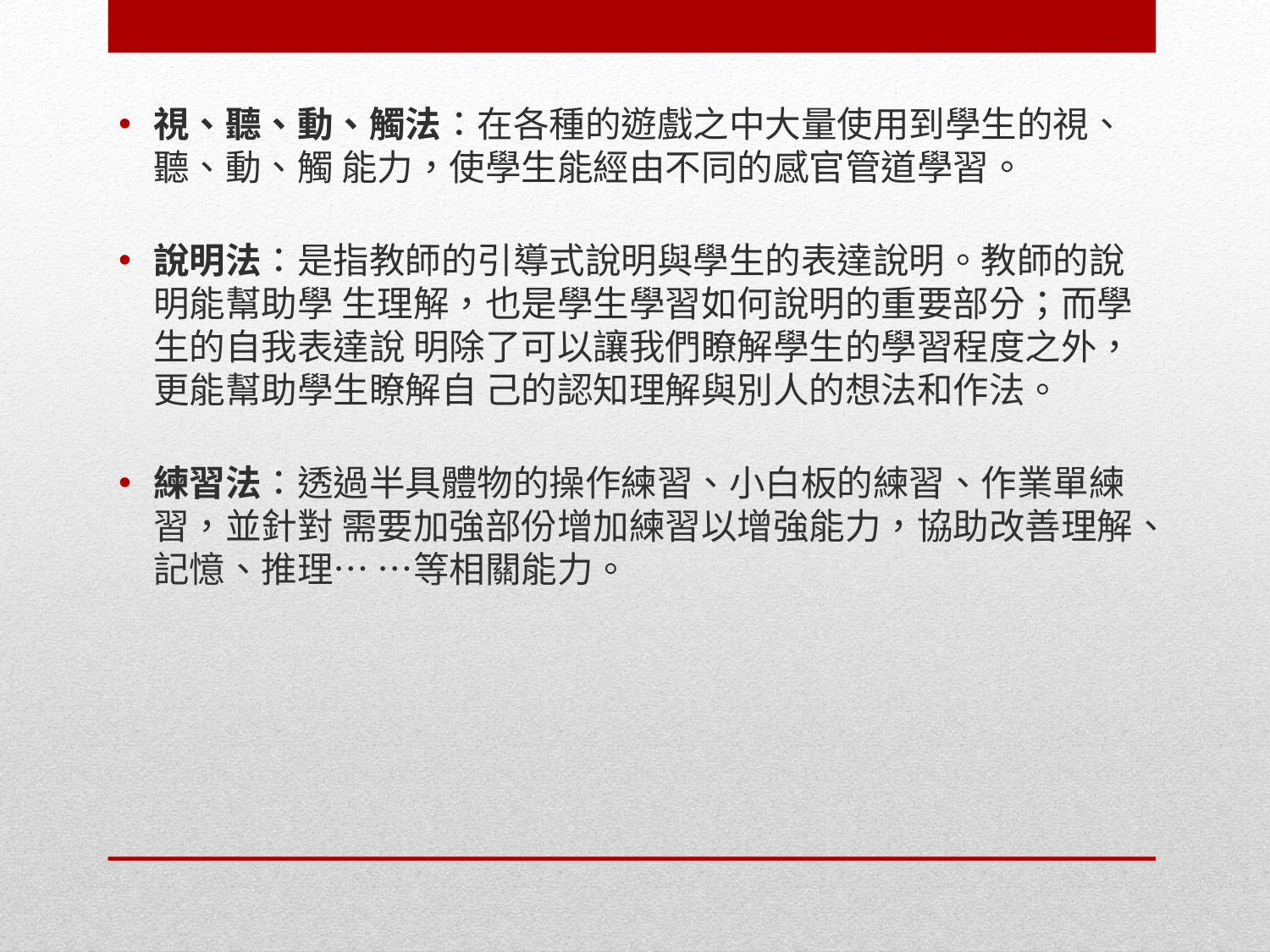

視、聽、動、觸法：在各種的遊戲之中大量使用到學生的視、聽、動、觸 能力，使學生能經由不同的感官管道學習。
說明法：是指教師的引導式說明與學生的表達說明。教師的說明能幫助學 生理解，也是學生學習如何說明的重要部分；而學生的自我表達說 明除了可以讓我們瞭解學生的學習程度之外，更能幫助學生瞭解自 己的認知理解與別人的想法和作法。
練習法：透過半具體物的操作練習、小白板的練習、作業單練習，並針對 需要加強部份增加練習以增強能力，協助改善理解、記憶、推理… …等相關能力。

#